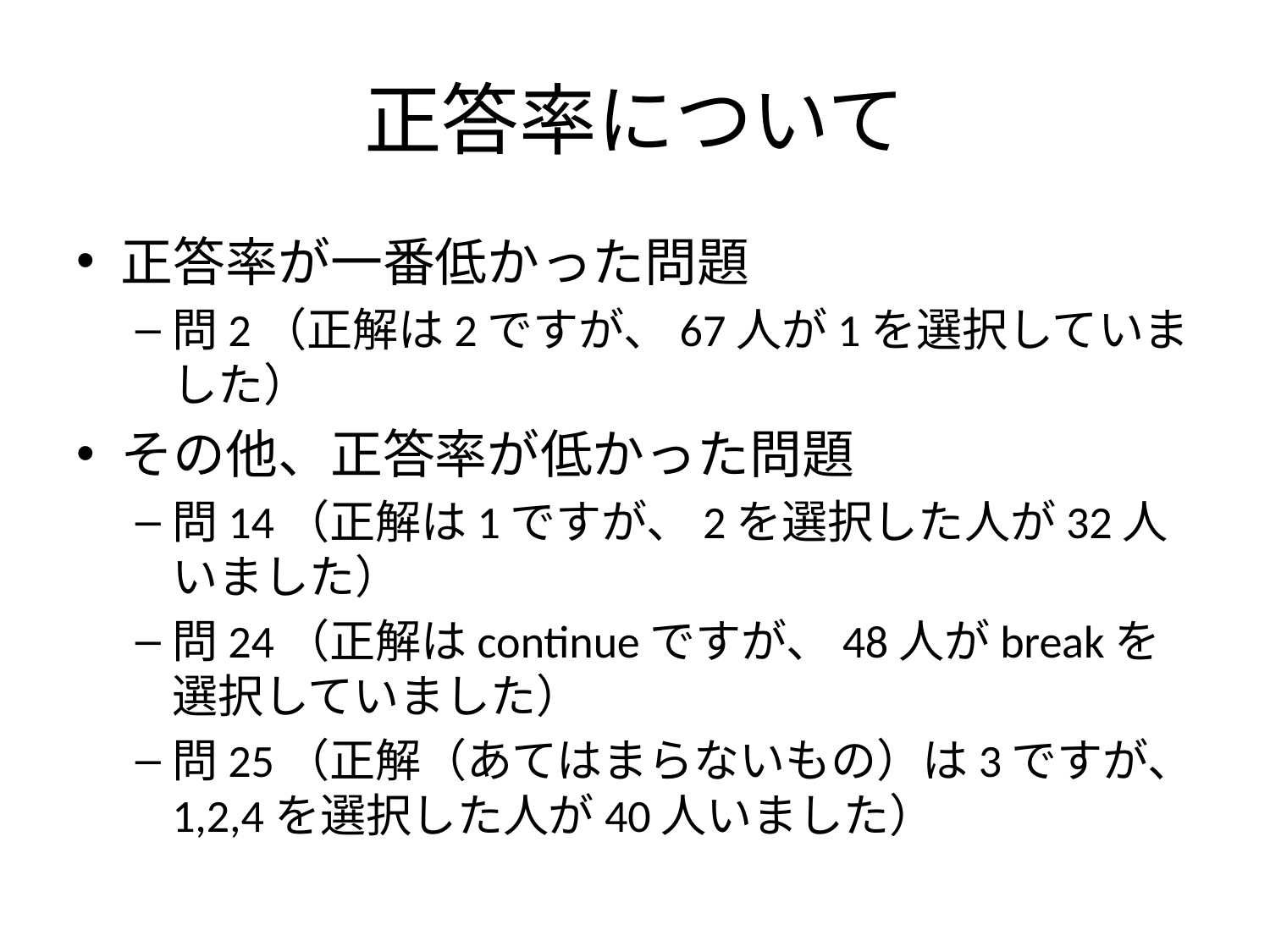

# 正答率について
正答率が一番低かった問題
問2（正解は2ですが、67人が1を選択していました）
その他、正答率が低かった問題
問14（正解は1ですが、2を選択した人が32人いました）
問24（正解はcontinueですが、48人がbreakを選択していました）
問25（正解（あてはまらないもの）は3ですが、1,2,4を選択した人が40人いました）